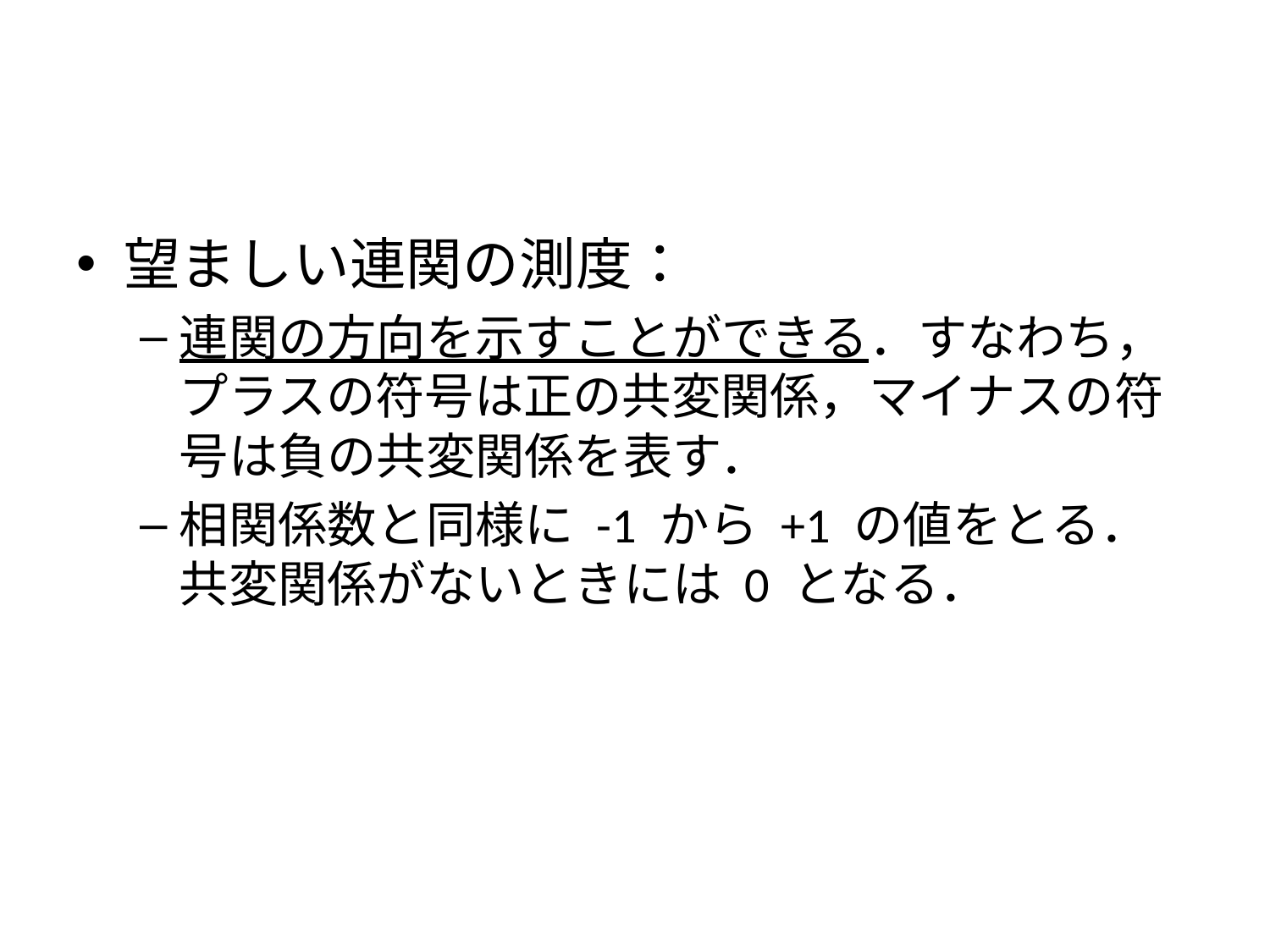

#
望ましい連関の測度：
連関の方向を示すことができる．すなわち，プラスの符号は正の共変関係，マイナスの符号は負の共変関係を表す．
相関係数と同様に -1 から +1 の値をとる．共変関係がないときには 0 となる．